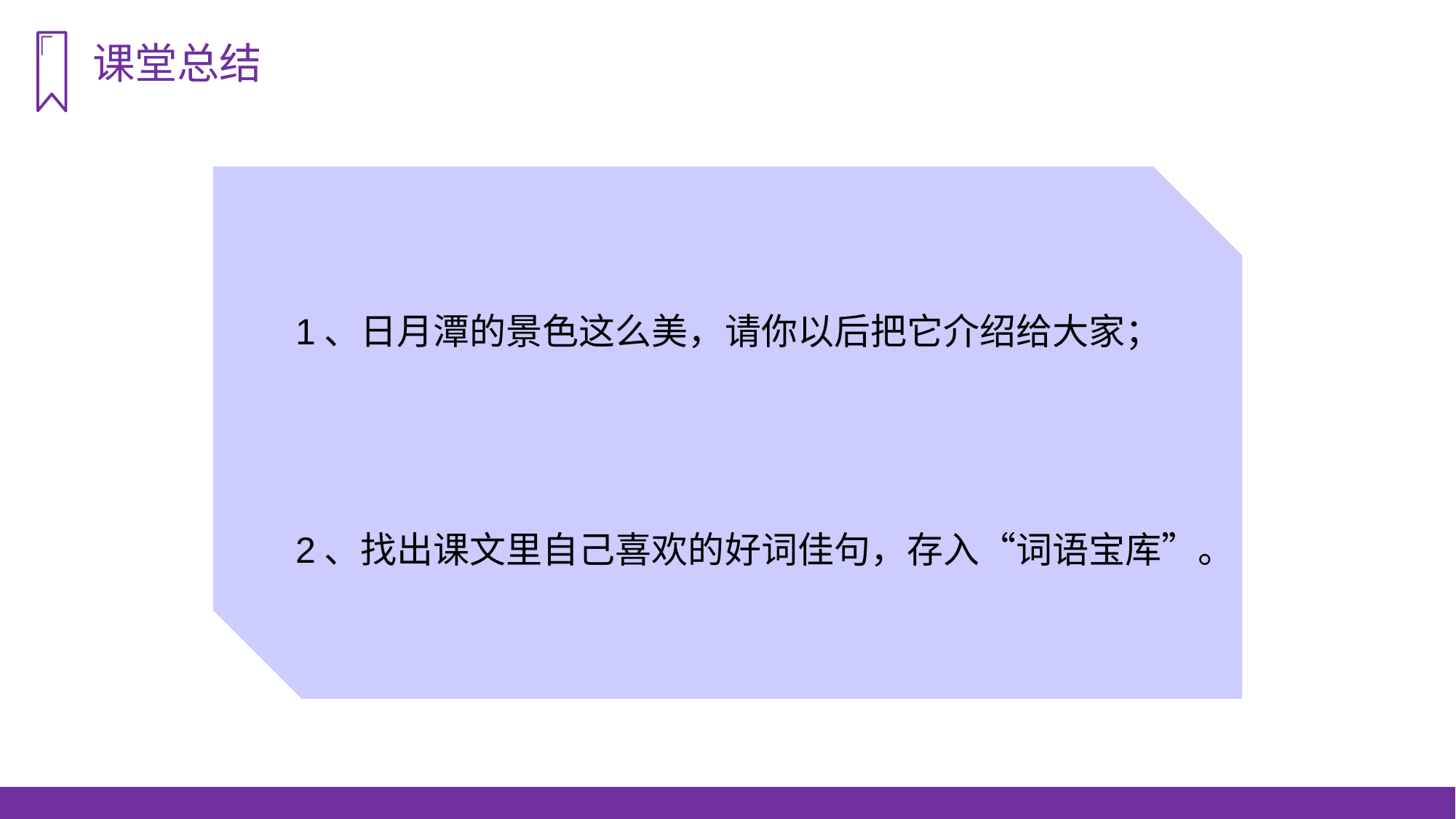

课堂总结

1、日月潭的景色这么美，请你以后把它介绍给大家；

2、找出课文里自己喜欢的好词佳句，存入“词语宝库”。